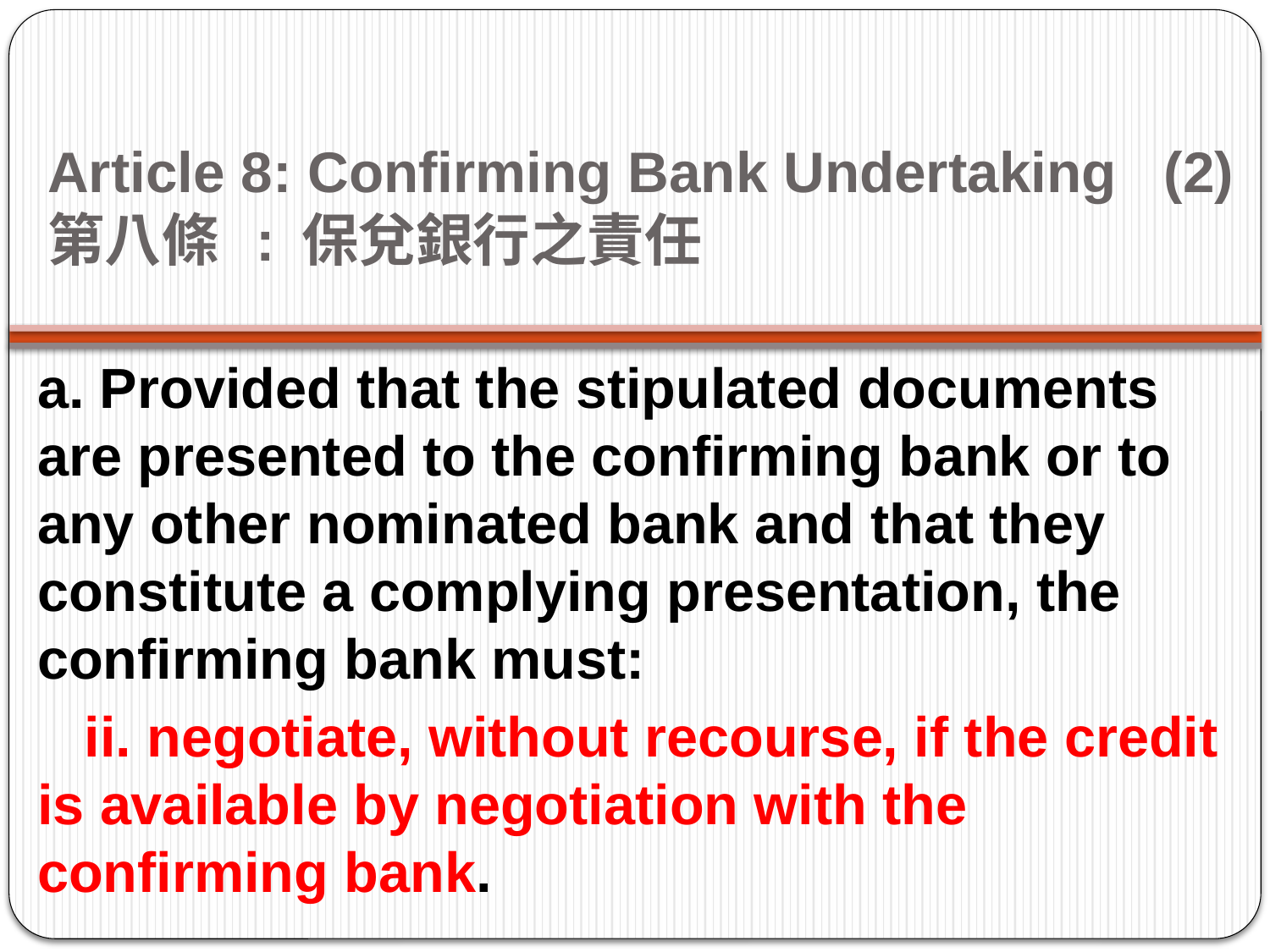

# Article 8: Confirming Bank Undertaking   (2) 第八條  : 保兌銀行之責任
a. Provided that the stipulated documents are presented to the confirming bank or to any other nominated bank and that they constitute a complying presentation, the confirming bank must:
   ii. negotiate, without recourse, if the credit is available by negotiation with the confirming bank.